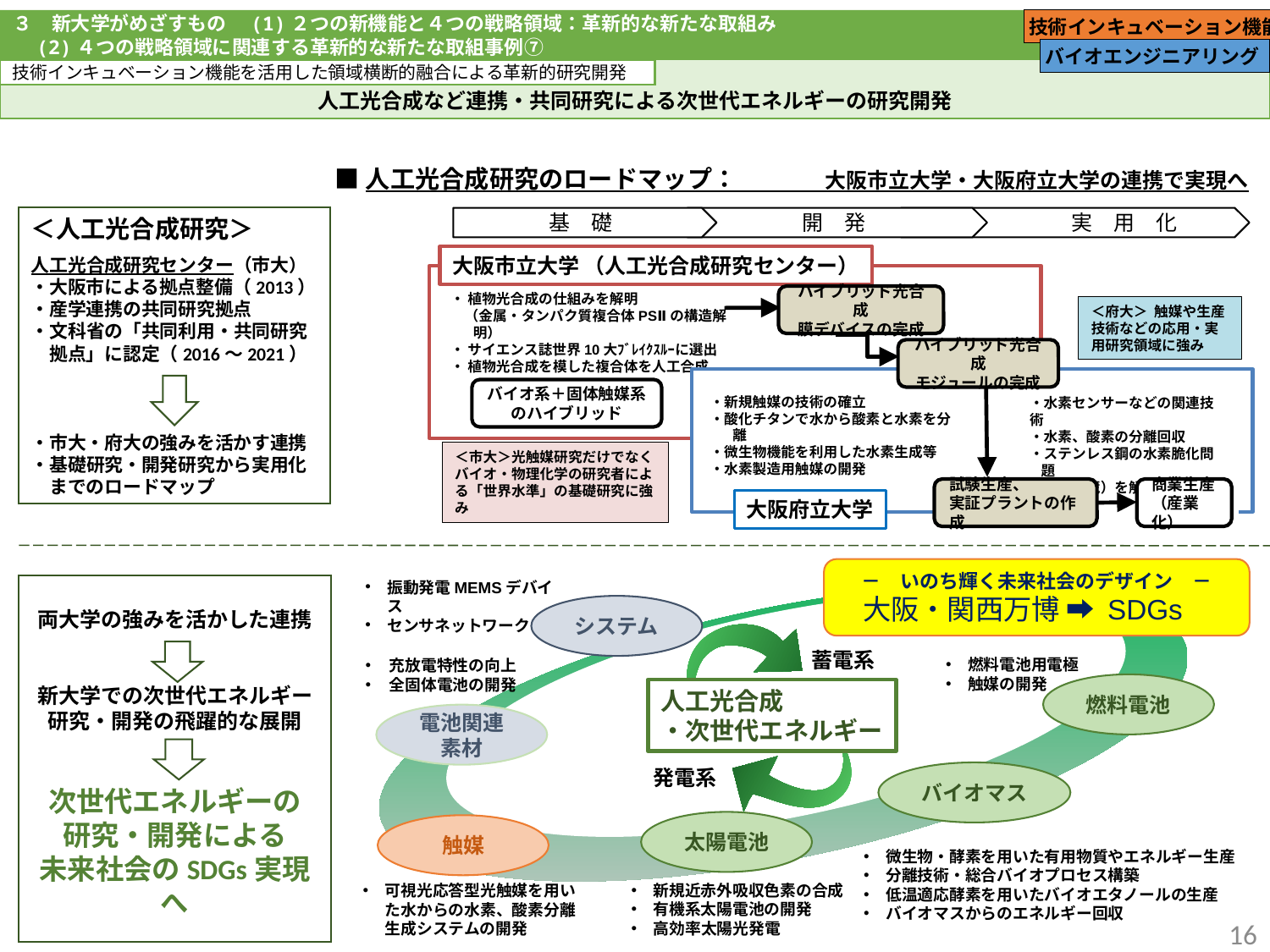

技術インキュベーション機能
３　新大学がめざすもの　(1)２つの新機能と４つの戦略領域：革新的な新たな取組み
　(2)４つの戦略領域に関連する革新的な新たな取組事例⑦
バイオエンジニアリング
人工光合成など連携・共同研究による次世代エネルギーの研究開発
技術インキュベーション機能を活用した領域横断的融合による革新的研究開発
■人工光合成研究のロードマップ：　　　　大阪市立大学・大阪府立大学の連携で実現へ
基　礎
開　発
　　　　　実　用　化
大阪市立大学 （人工光合成研究センター）

・ 植物光合成の仕組みを解明
　（金属・タンパク質複合体PSⅡの構造解明）
・ サイエンス誌世界10大ﾌﾞﾚｲｸｽﾙｰに選出
・ 植物光合成を模した複合体を人工合成
ハイブリッド光合成
膜デバイスの完成
＜府大＞  触媒や生産技術などの応用・実用研究領域に強み
ハイブリッド光合成
モジュールの完成

バイオ系＋固体触媒系のハイブリッド
・新規触媒の技術の確立
・酸化チタンで水から酸素と水素を分離
・微生物機能を利用した水素生成等
・水素製造用触媒の開発
・水素センサーなどの関連技術
・水素、酸素の分離回収
・ステンレス鋼の水素脆化問題
（水素貯蔵）を解決する研究開発
＜市大＞光触媒研究だけでなくバイオ・物理化学の研究者による「世界水準」の基礎研究に強み
試験生産、
実証プラントの作成
商業生産
（産業化）
大阪府立大学
＜人工光合成研究＞

人工光合成研究センター（市大）
・大阪市による拠点整備（2013）
・産学連携の共同研究拠点
・文科省の「共同利用・共同研究
　拠点」に認定（2016～2021）

・市大・府大の強みを活かす連携
・基礎研究・開発研究から実用化
　までのロードマップ

－　いのち輝く未来社会のデザイン　－
大阪・関西万博 ➡ SDGs
振動発電MEMSデバイス
センサネットワーク
システム

蓄電系
燃料電池用電極
触媒の開発
充放電特性の向上
全固体電池の開発
燃料電池
人工光合成
・次世代エネルギー
電池関連素材

発電系
バイオマス
太陽電池
触媒
微生物・酵素を用いた有用物質やエネルギー生産
分離技術・総合バイオプロセス構築
低温適応酵素を用いたバイオエタノールの生産
バイオマスからのエネルギー回収
新規近赤外吸収色素の合成
有機系太陽電池の開発
高効率太陽光発電
可視光応答型光触媒を用いた水からの水素、酸素分離生成システムの開発

両大学の強みを活かした連携

新大学での次世代エネルギー研究・開発の飛躍的な展開

次世代エネルギーの
研究・開発による
未来社会のSDGs実現へ

16